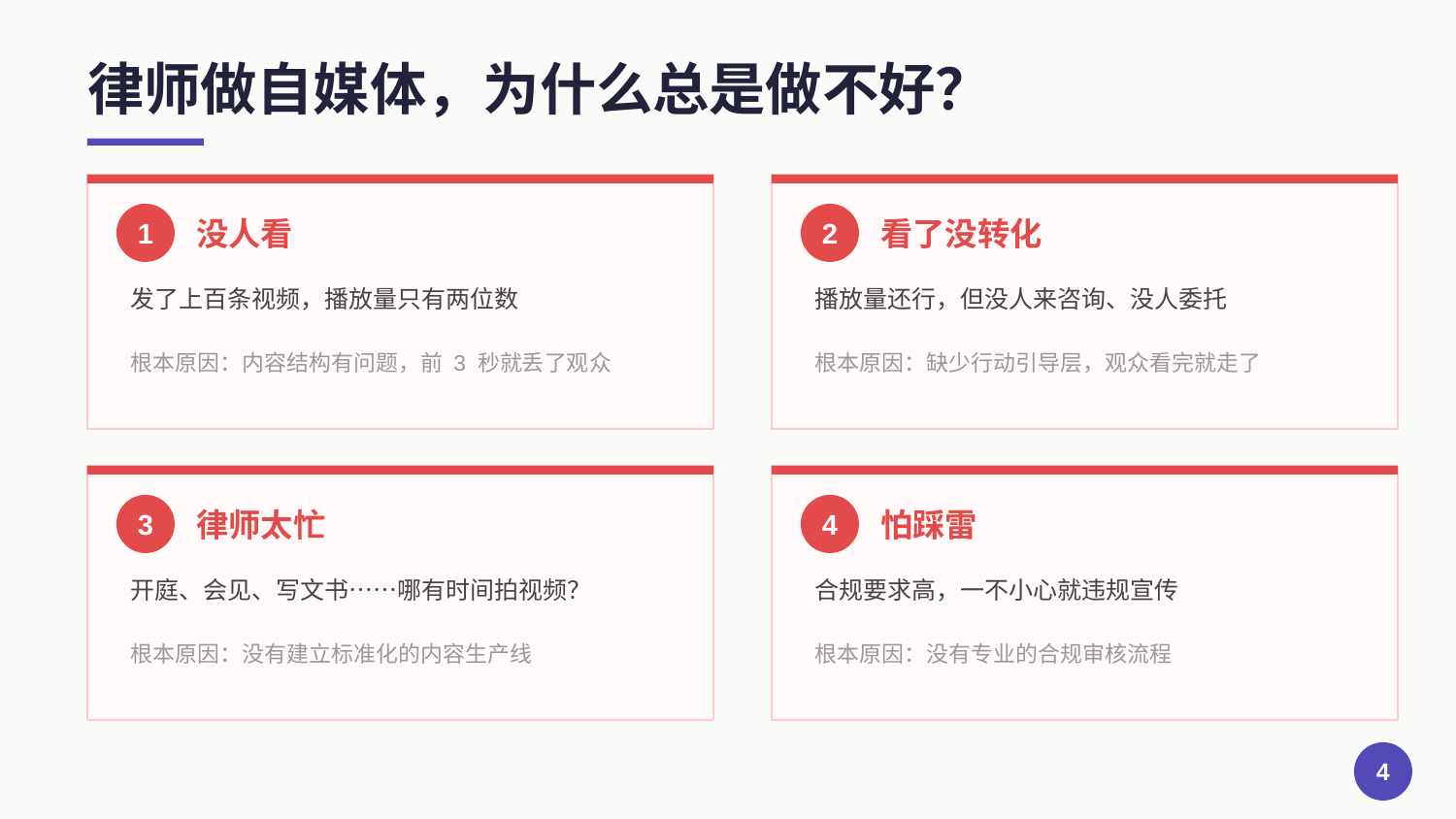

律师做自媒体，为什么总是做不好？

1
没人看

2
看了没转化
发了上百条视频，播放量只有两位数
播放量还行，但没人来咨询、没人委托
根本原因：内容结构有问题，前 3 秒就丢了观众
根本原因：缺少行动引导层，观众看完就走了

3
律师太忙

4
怕踩雷
开庭、会见、写文书……哪有时间拍视频？
合规要求高，一不小心就违规宣传
根本原因：没有建立标准化的内容生产线
根本原因：没有专业的合规审核流程

4